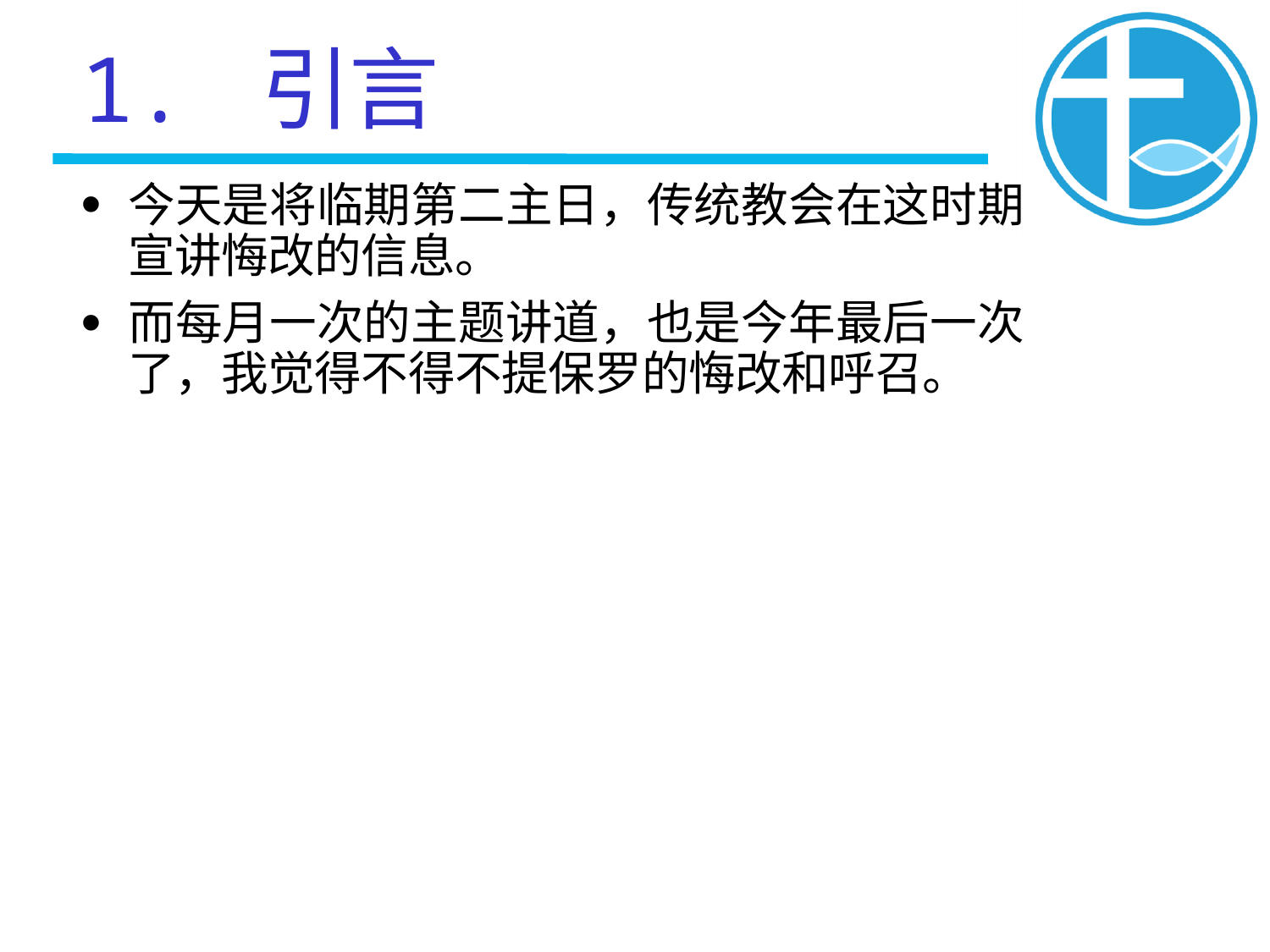

# 1. 引言
今天是将临期第二主日，传统教会在这时期宣讲悔改的信息。
而每月一次的主题讲道，也是今年最后一次了，我觉得不得不提保罗的悔改和呼召。